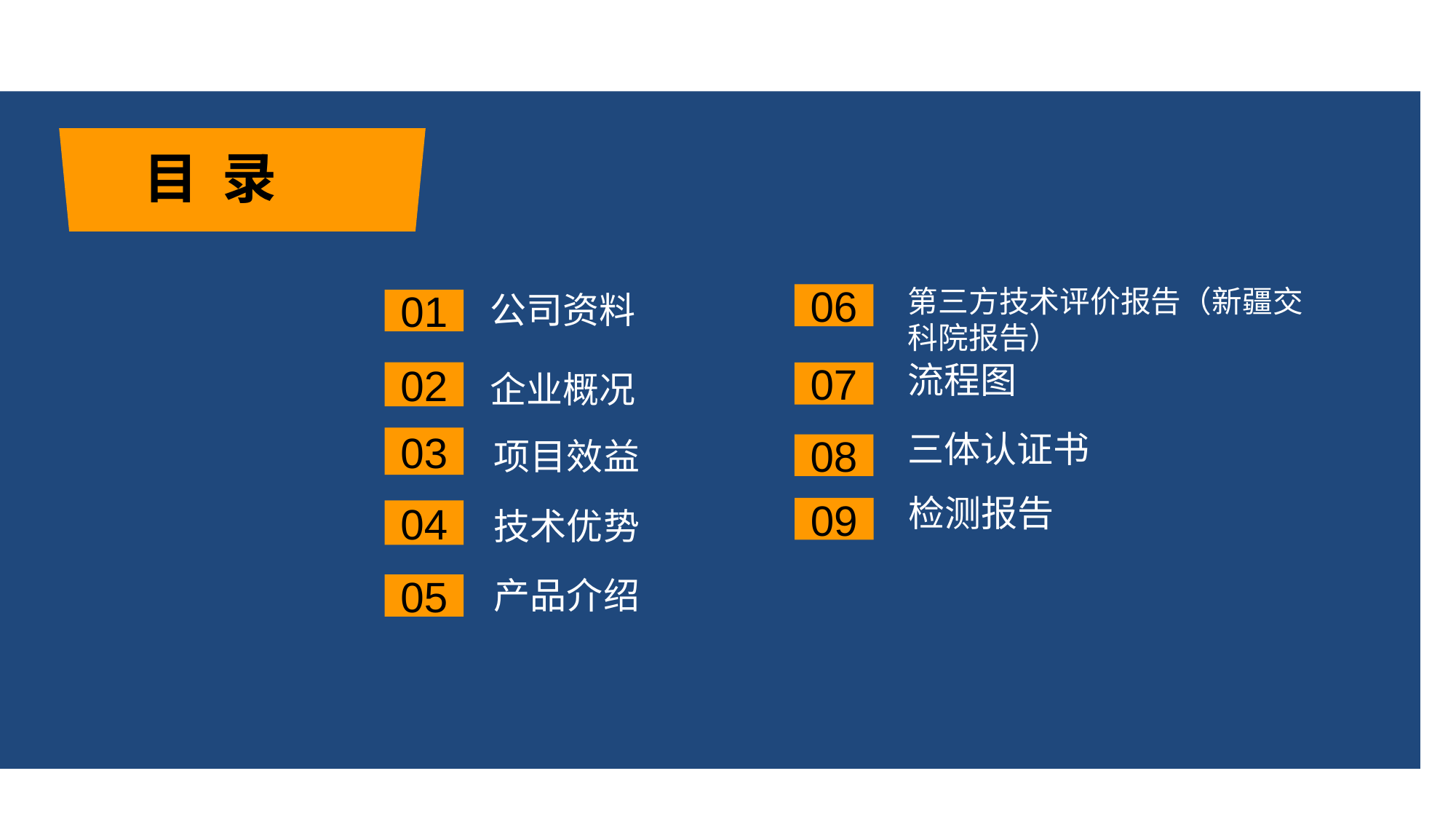

目  录

第三方技术评价报告（新疆交科院报告）
公司资料

06
01
流程图
企业概况
02
07
三体认证书
03
项目效益
08
检测报告
09
技术优势
04
产品介绍
05